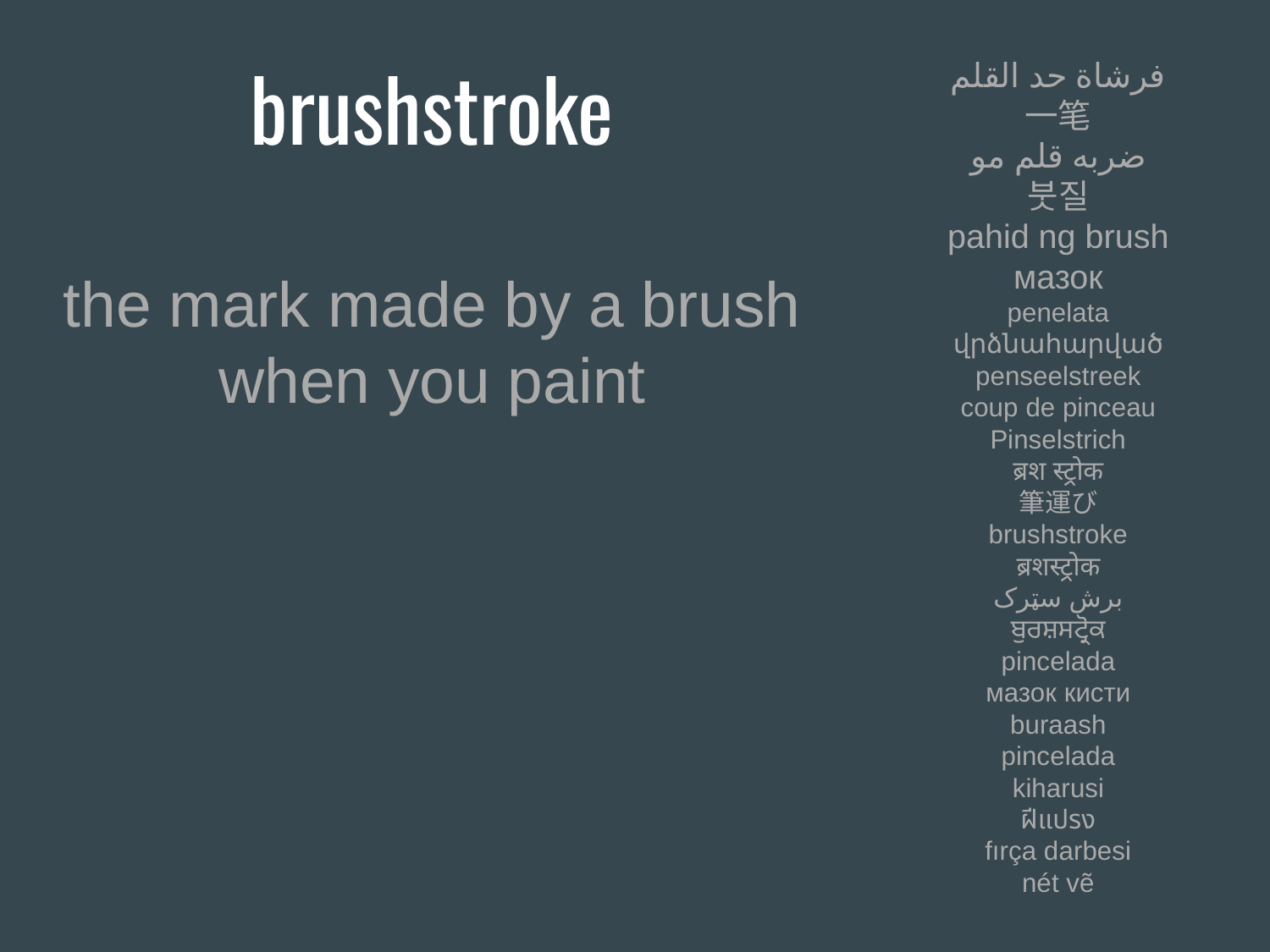

brushstroke

the mark made by a brush when you paint
فرشاة حد القلم
一笔
ضربه قلم مو
붓질
pahid ng brush
мазок
penelata
վրձնահարված
penseelstreek
coup de pinceau
Pinselstrich
ब्रश स्ट्रोक
筆運び
brushstroke
ब्रशस्ट्रोक
برش سټرک
ਬੁਰਸ਼ਸਟ੍ਰੋਕ
pincelada
мазок кисти
buraash
pincelada
kiharusi
ฝีแปรง
fırça darbesi
nét vẽ